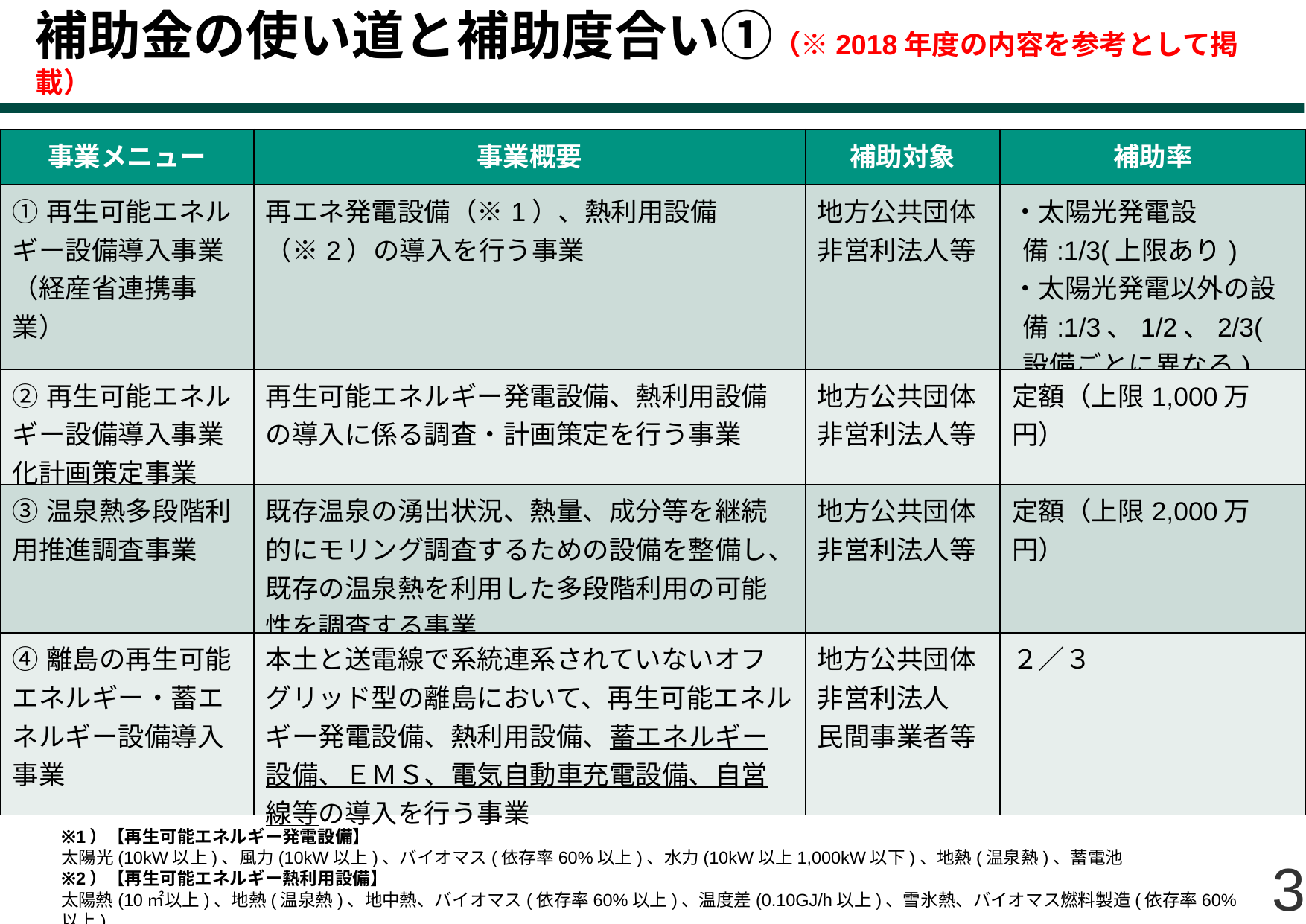

# 補助金の使い道と補助度合い①（※2018年度の内容を参考として掲載）
| 事業メニュー | 事業概要 | 補助対象 | 補助率 |
| --- | --- | --- | --- |
| ①再生可能エネルギー設備導入事業（経産省連携事業） | 再エネ発電設備（※1）、熱利用設備（※2）の導入を行う事業 | 地方公共団体 非営利法人等 | ・太陽光発電設備:1/3(上限あり) ・太陽光発電以外の設備:1/3、1/2、2/3(設備ごとに異なる) |
| ②再生可能エネルギー設備導入事業化計画策定事業 | 再生可能エネルギー発電設備、熱利用設備の導入に係る調査・計画策定を行う事業 | 地方公共団体 非営利法人等 | 定額（上限1,000万円） |
| ③温泉熱多段階利用推進調査事業 | 既存温泉の湧出状況、熱量、成分等を継続的にモリング調査するための設備を整備し、既存の温泉熱を利用した多段階利用の可能性を調査する事業 | 地方公共団体 非営利法人等 | 定額（上限2,000万円） |
| ④離島の再生可能エネルギー・蓄エネルギー設備導入事業 | 本土と送電線で系統連系されていないオフグリッド型の離島において、再生可能エネルギー発電設備、熱利用設備、蓄エネルギー設備、ＥＭＳ、電気自動車充電設備、自営線等の導入を行う事業 | 地方公共団体 非営利法人 民間事業者等 | ２／３ |
※1）【再生可能エネルギー発電設備】
太陽光(10kW以上)、風力(10kW以上)、バイオマス(依存率60%以上)、水力(10kW以上1,000kW以下)、地熱(温泉熱)、蓄電池
※2）【再生可能エネルギー熱利用設備】
太陽熱(10㎡以上)、地熱(温泉熱)、地中熱、バイオマス(依存率60%以上)、温度差(0.10GJ/h以上)、雪氷熱、バイオマス燃料製造(依存率60%以上)